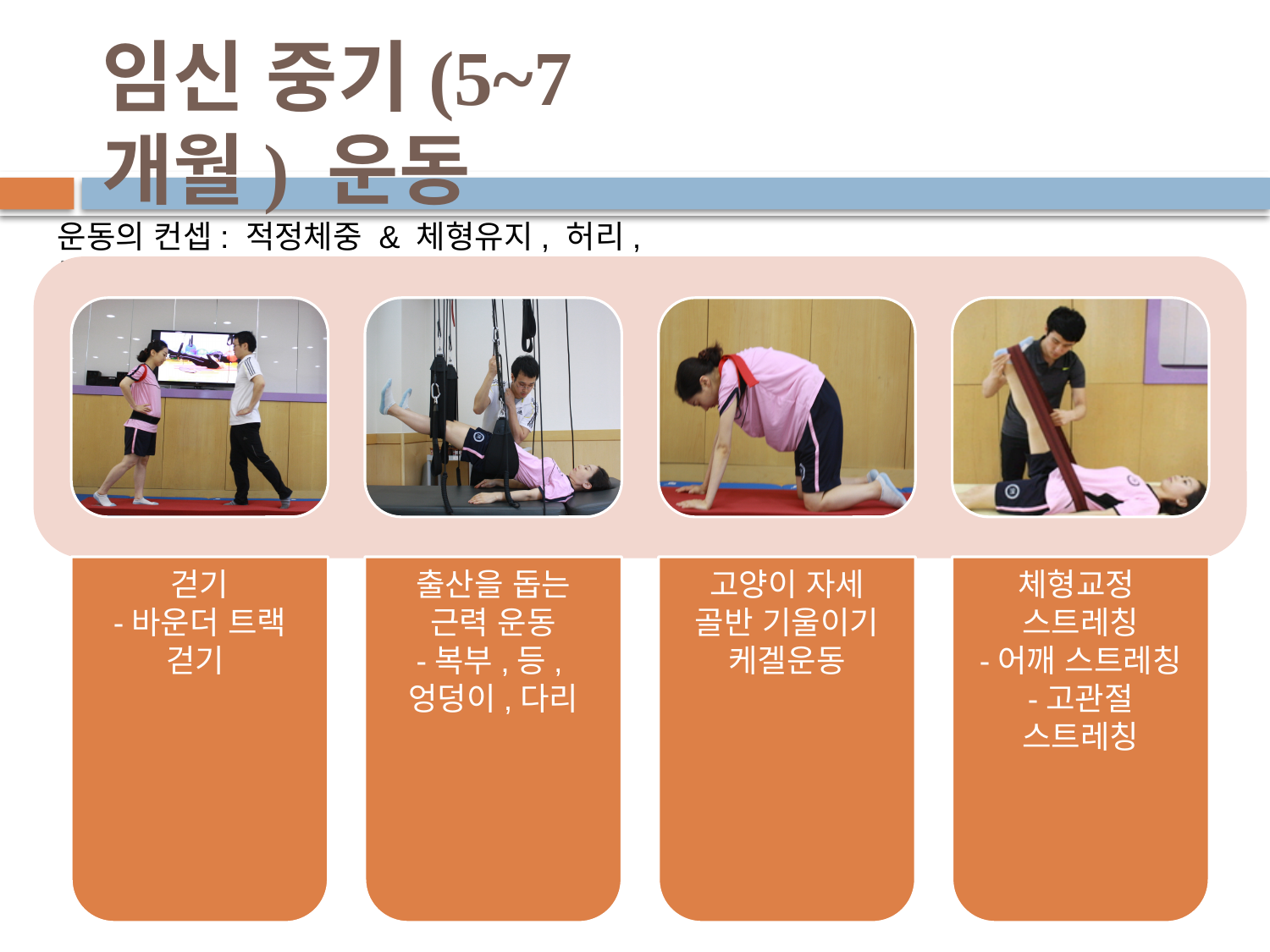

# 임신 중기(5~7개월) 운동
운동의 컨셉: 적정체중 & 체형유지, 허리, 골반 유연성과 근력강화
걷기
-바운더 트랙 걷기
출산을 돕는 근력 운동
-복부,등,엉덩이,다리
고양이 자세
골반 기울이기
케겔운동
체형교정  스트레칭
-어깨 스트레칭
-고관절 스트레칭